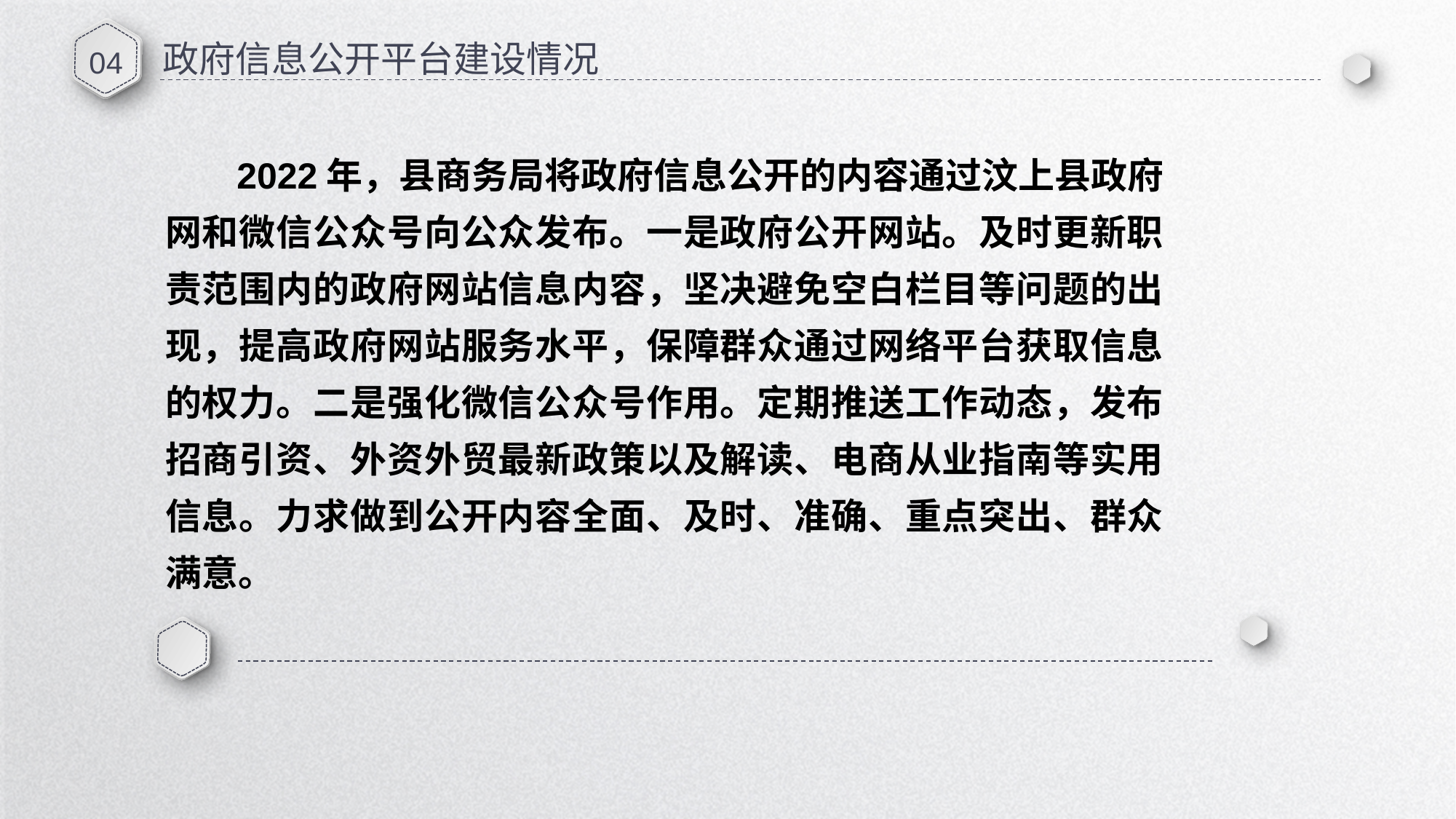

政府信息公开平台建设情况
04

       2022年，县商务局将政府信息公开的内容通过汶上县政府网和微信公众号向公众发布。一是政府公开网站。及时更新职责范围内的政府网站信息内容，坚决避免空白栏目等问题的出现，提高政府网站服务水平，保障群众通过网络平台获取信息的权力。二是强化微信公众号作用。定期推送工作动态，发布招商引资、外资外贸最新政策以及解读、电商从业指南等实用信息。力求做到公开内容全面、及时、准确、重点突出、群众满意。

延时符